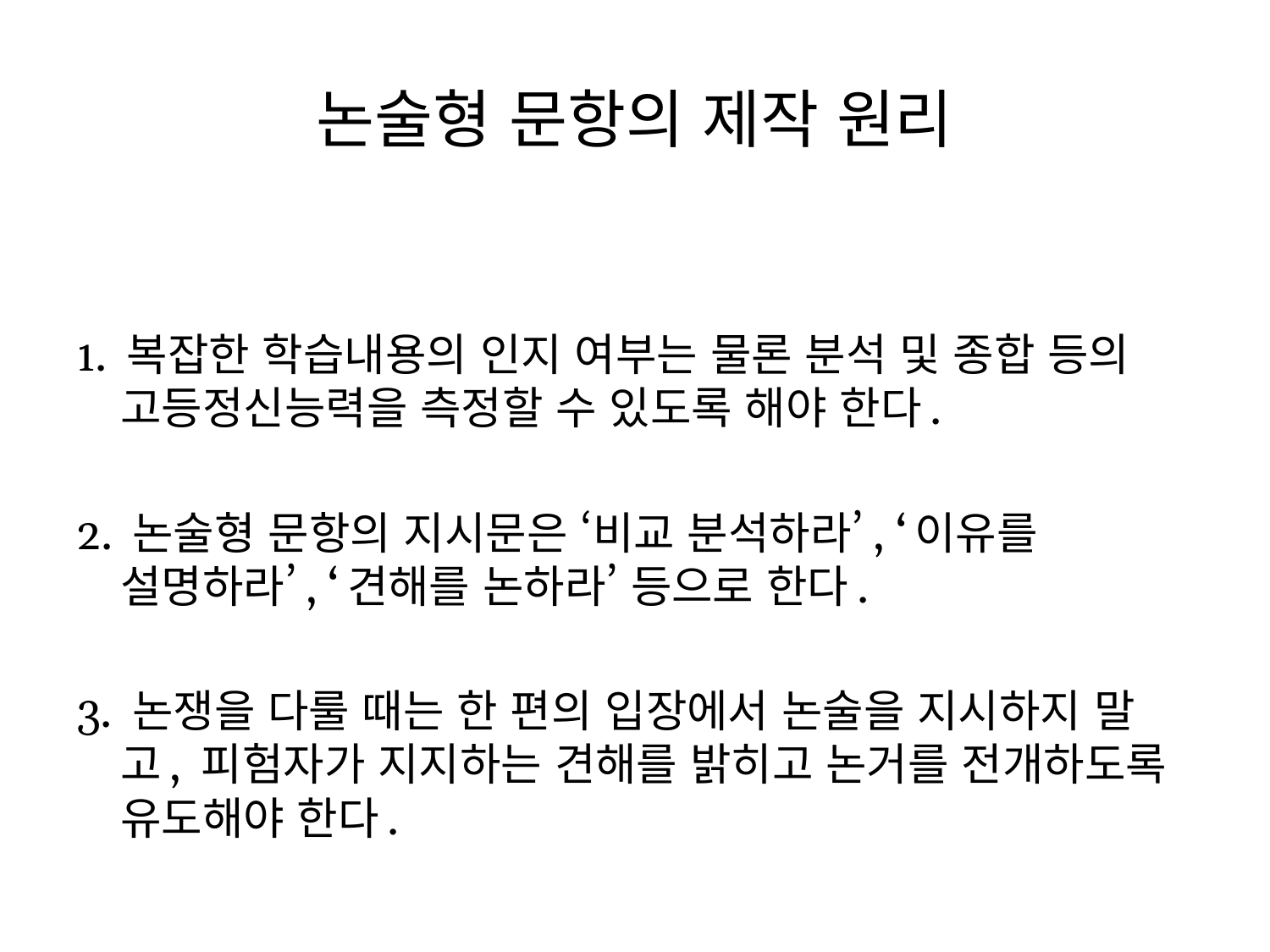

# 논술형 문항의 제작 원리

1. 복잡한 학습내용의 인지 여부는 물론 분석 및 종합 등의 고등정신능력을 측정할 수 있도록 해야 한다.

2. 논술형 문항의 지시문은 ‘비교 분석하라’, ‘이유를 설명하라’, ‘견해를 논하라’ 등으로 한다.

3. 논쟁을 다룰 때는 한 편의 입장에서 논술을 지시하지 말고, 피험자가 지지하는 견해를 밝히고 논거를 전개하도록 유도해야 한다.